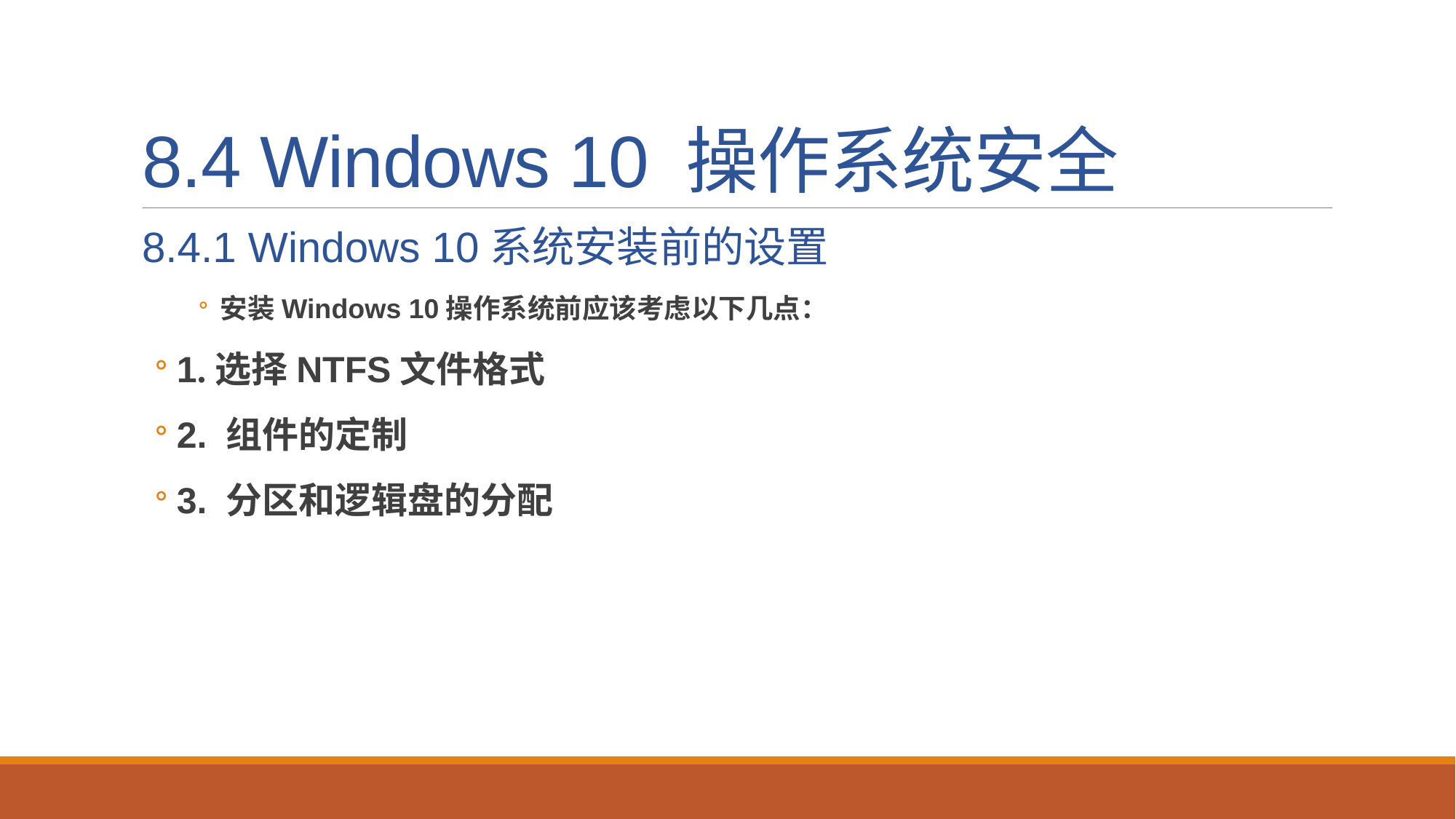

# 8.4 Windows 10 操作系统安全
8.4.1 Windows 10系统安装前的设置
安装Windows 10操作系统前应该考虑以下几点：
1.选择NTFS文件格式
2. 组件的定制
3. 分区和逻辑盘的分配